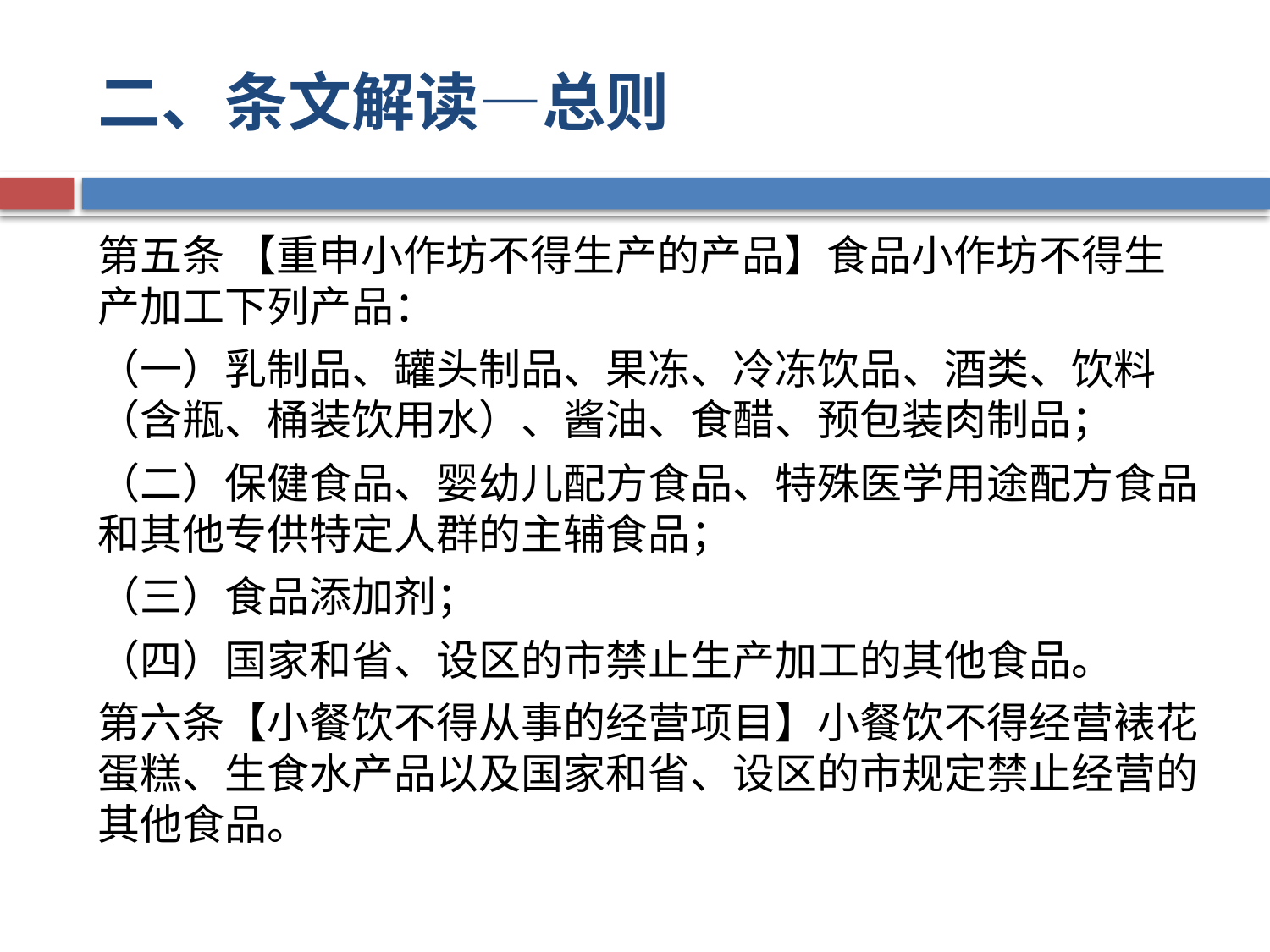

# 二、条文解读—总则
第五条 【重申小作坊不得生产的产品】食品小作坊不得生产加工下列产品：
（一）乳制品、罐头制品、果冻、冷冻饮品、酒类、饮料（含瓶、桶装饮用水）、酱油、食醋、预包装肉制品；
（二）保健食品、婴幼儿配方食品、特殊医学用途配方食品和其他专供特定人群的主辅食品；
（三）食品添加剂；
（四）国家和省、设区的市禁止生产加工的其他食品。
第六条【小餐饮不得从事的经营项目】小餐饮不得经营裱花蛋糕、生食水产品以及国家和省、设区的市规定禁止经营的其他食品。